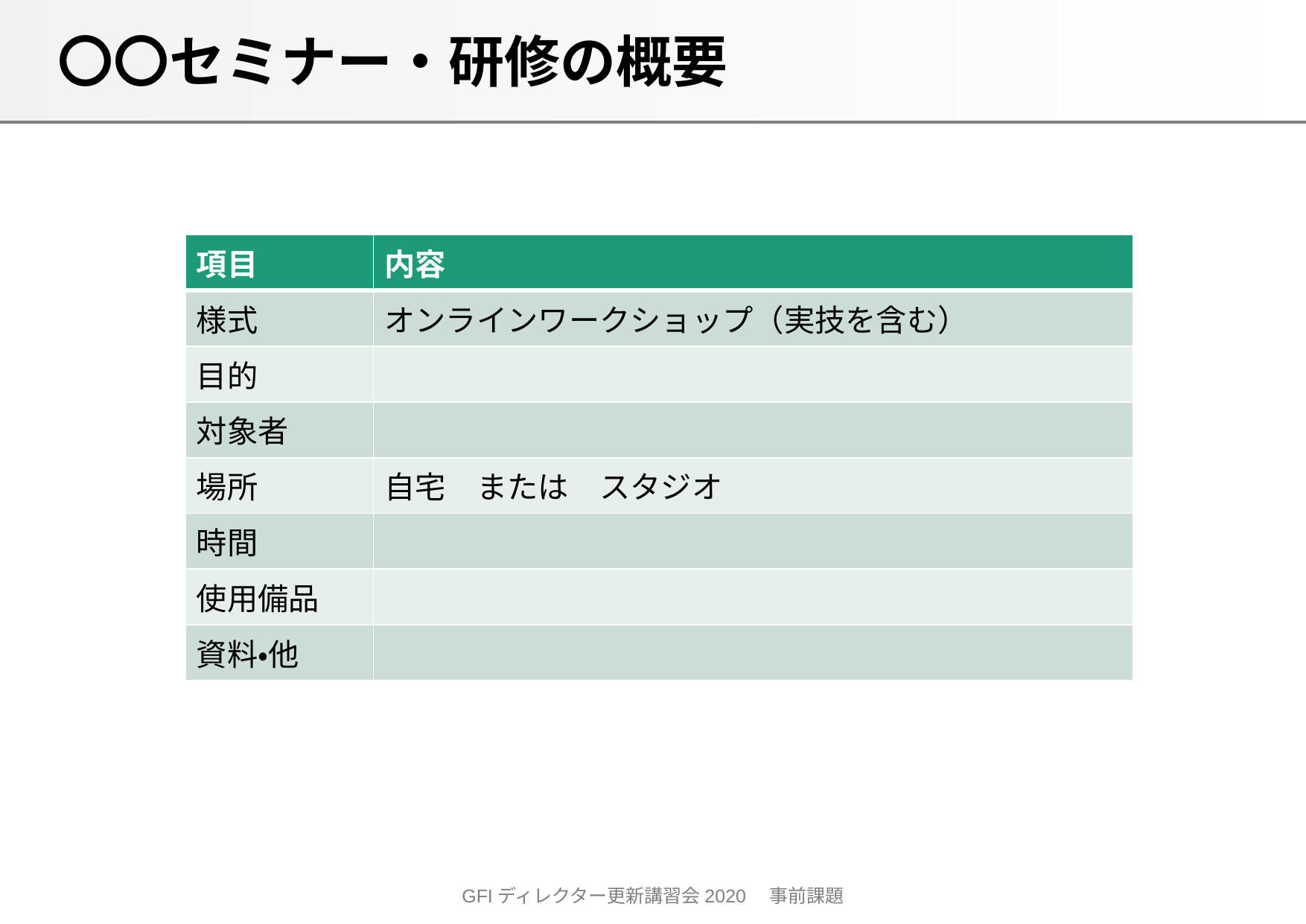

〇〇セミナー・研修の概要
| 項目 | 内容 |
| --- | --- |
| 様式 | オンラインワークショップ（実技を含む） |
| 目的 |  |
| 対象者 |  |
| 場所 | 自宅　または　スタジオ |
| 時間 |  |
| 使用備品 |  |
| 資料・他 |  |
GFIディレクター更新講習会2020　事前課題